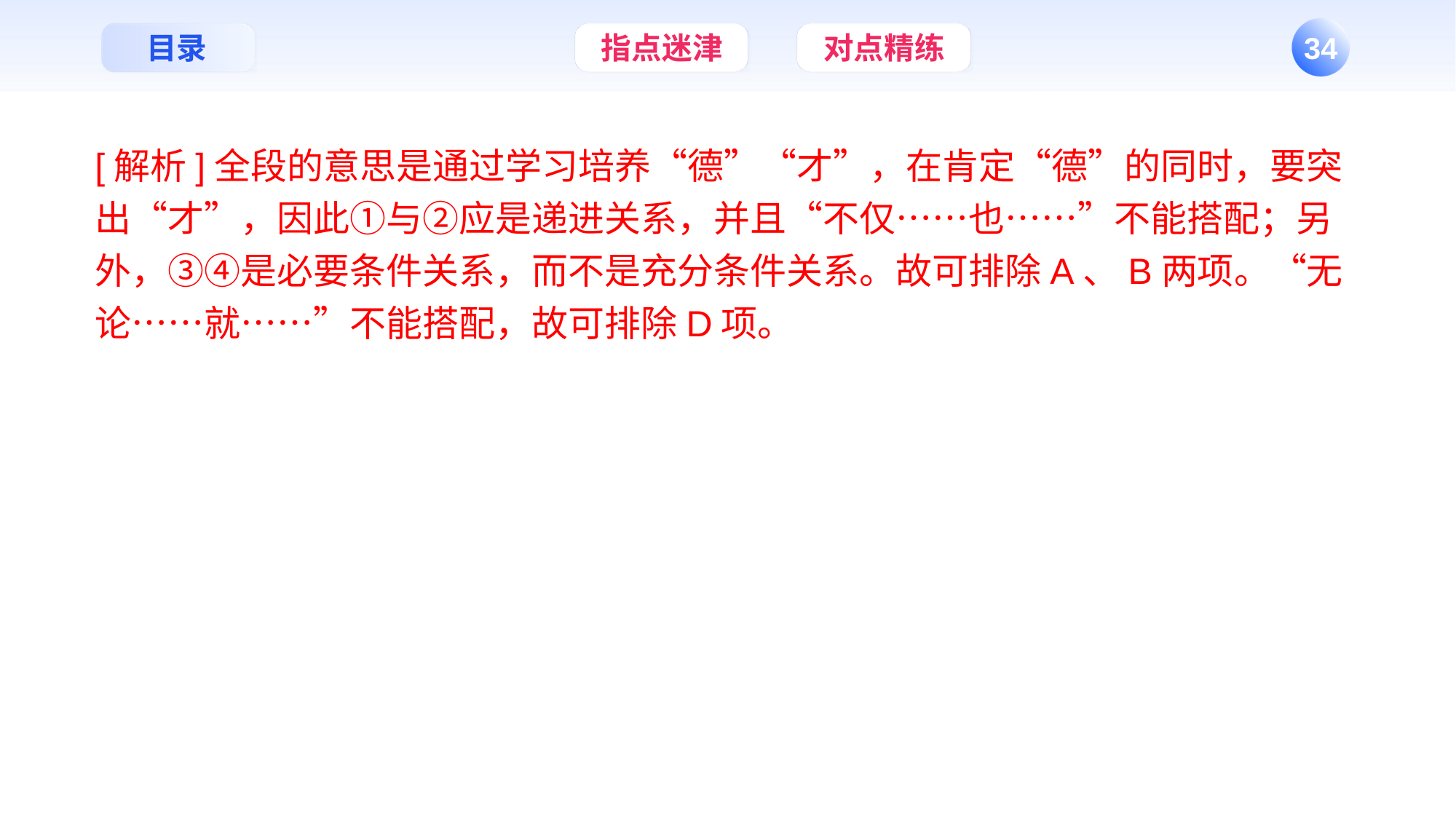

[解析]全段的意思是通过学习培养“德”“才”，在肯定“德”的同时，要突出“才”，因此①与②应是递进关系，并且“不仅……也……”不能搭配；另外，③④是必要条件关系，而不是充分条件关系。故可排除A、B两项。“无论……就……”不能搭配，故可排除D项。